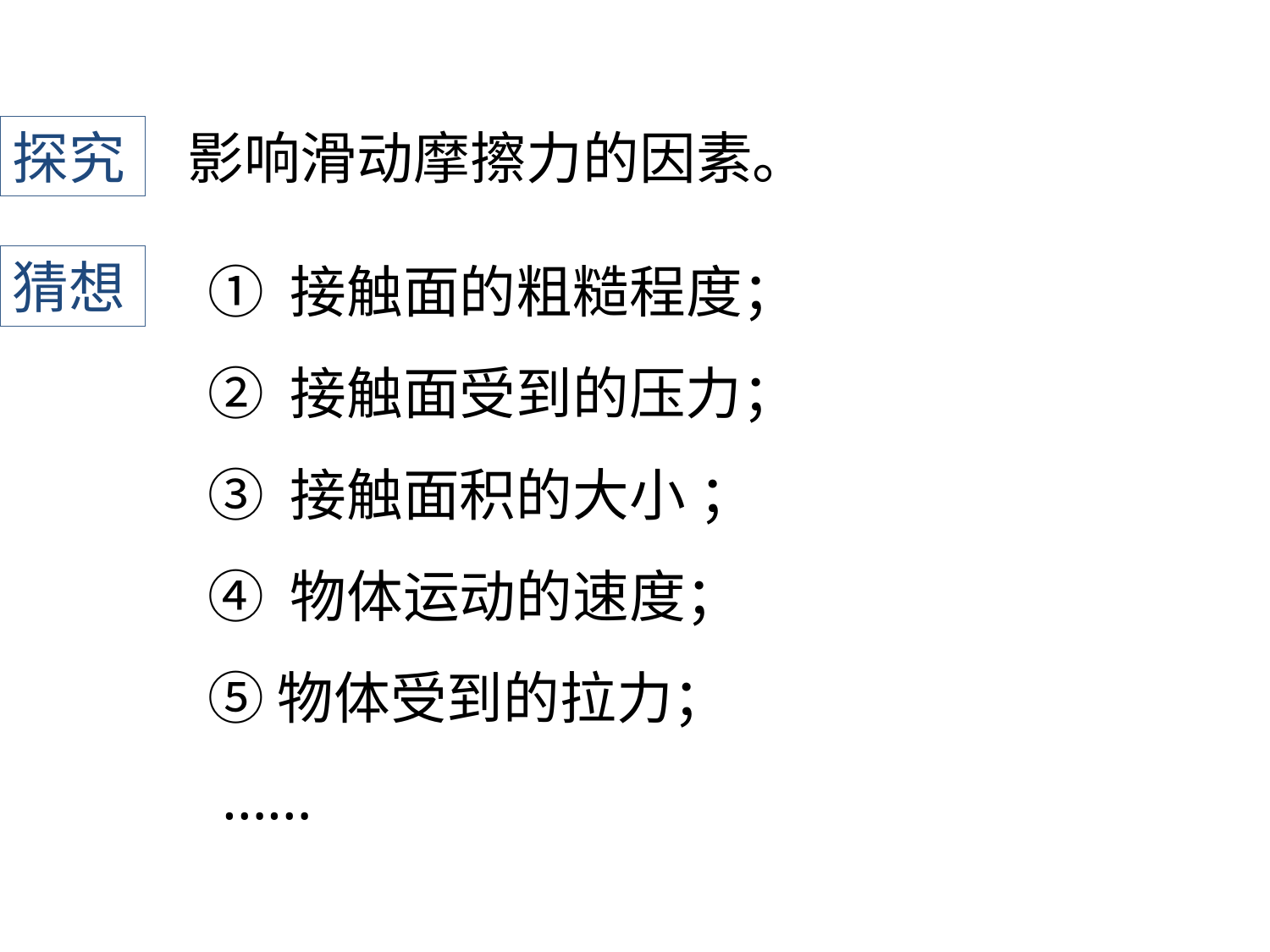

探究
影响滑动摩擦力的因素。
① 接触面的粗糙程度；
② 接触面受到的压力；
③ 接触面积的大小 ；
④ 物体运动的速度；
⑤物体受到的拉力；
﻿﻿﻿﻿﻿﻿ ……
猜想